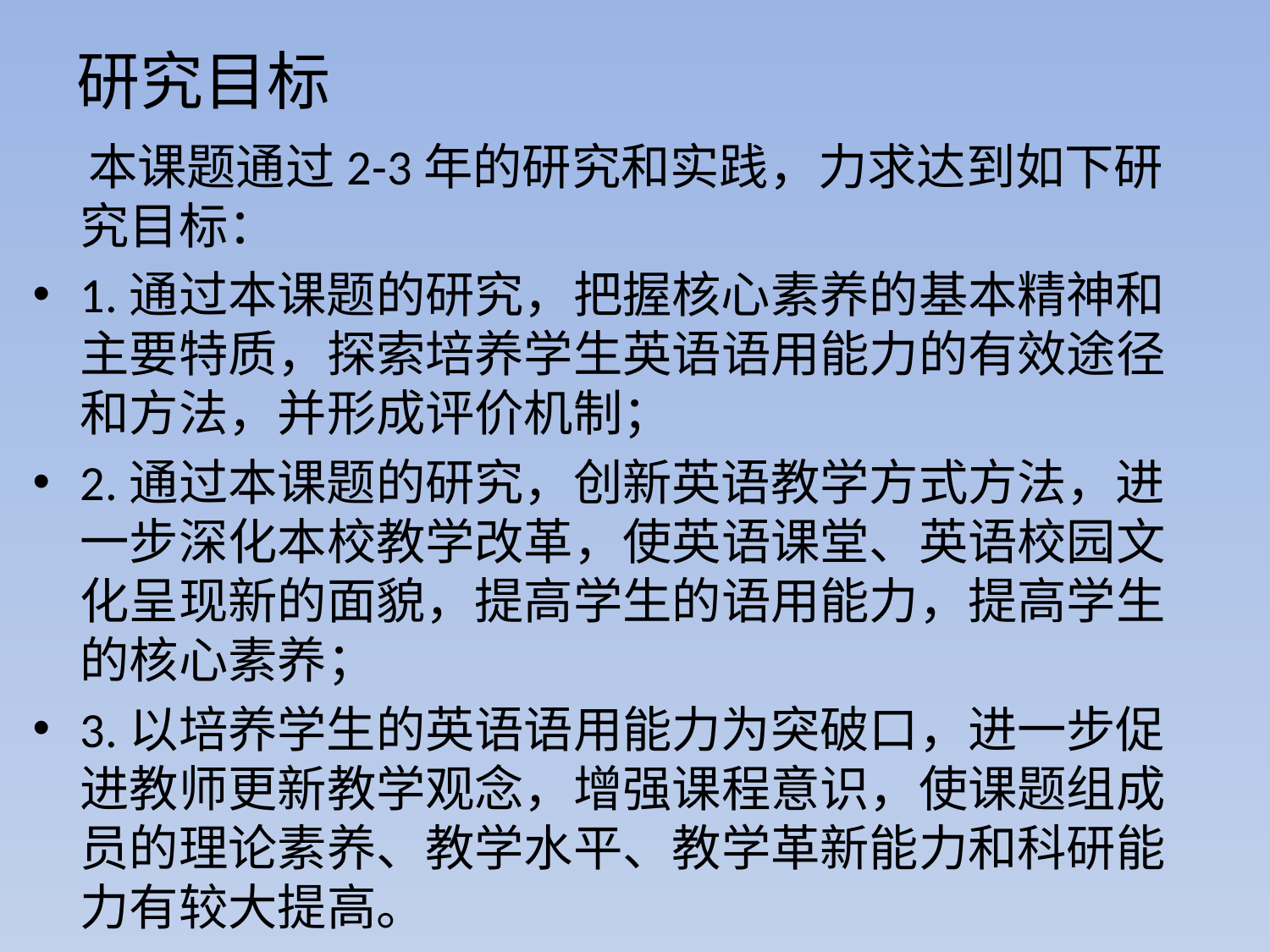

# 研究目标
    本课题通过2-3年的研究和实践，力求达到如下研究目标：
1.通过本课题的研究，把握核心素养的基本精神和主要特质，探索培养学生英语语用能力的有效途径和方法，并形成评价机制；
2.通过本课题的研究，创新英语教学方式方法，进一步深化本校教学改革，使英语课堂、英语校园文化呈现新的面貌，提高学生的语用能力，提高学生的核心素养；
3.以培养学生的英语语用能力为突破口，进一步促进教师更新教学观念，增强课程意识，使课题组成员的理论素养、教学水平、教学革新能力和科研能力有较大提高。